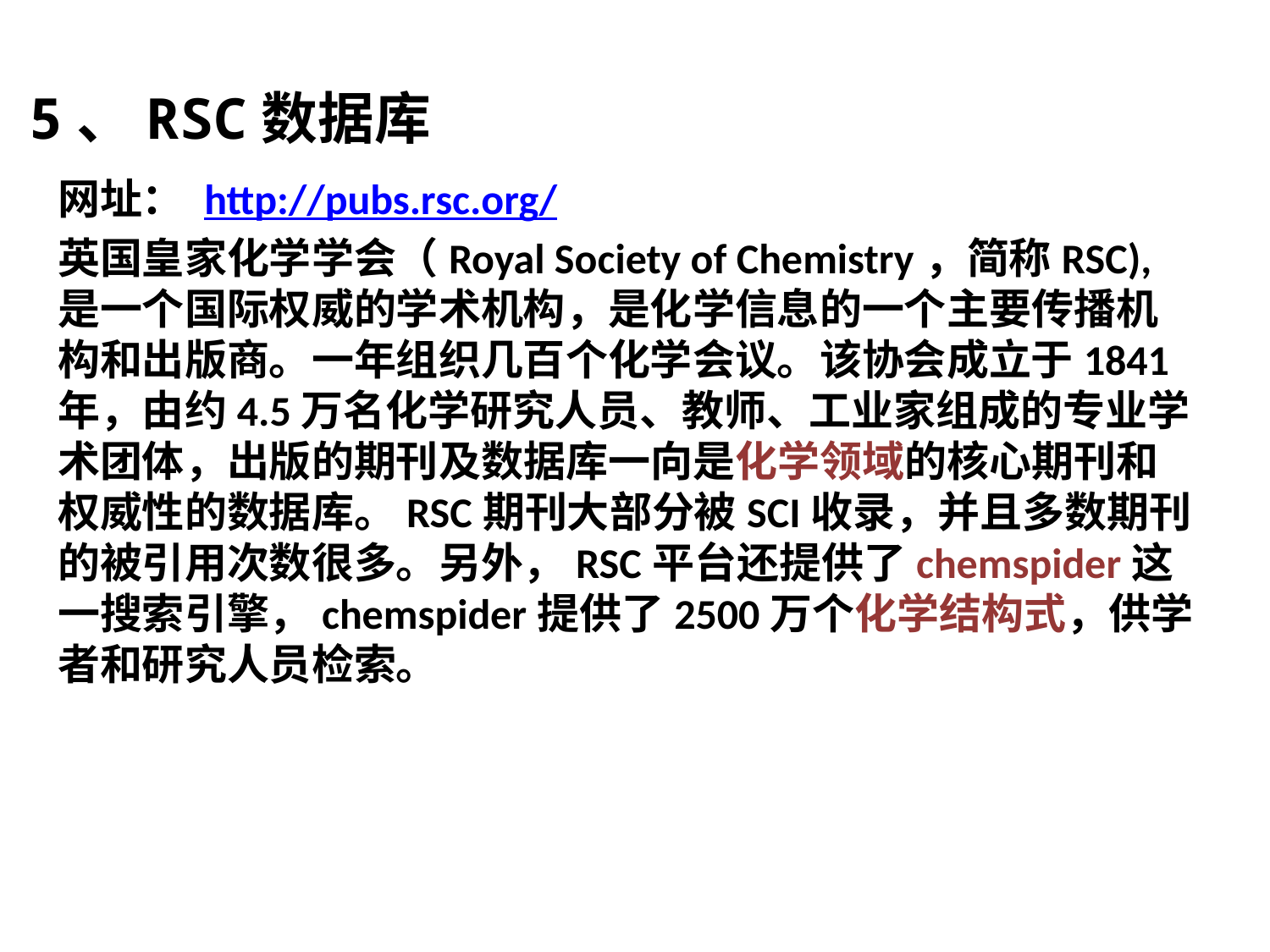

5、RSC数据库
网址： http://pubs.rsc.org/
英国皇家化学学会（Royal Society of Chemistry，简称RSC),是一个国际权威的学术机构，是化学信息的一个主要传播机构和出版商。一年组织几百个化学会议。该协会成立于1841年，由约4.5万名化学研究人员、教师、工业家组成的专业学术团体，出版的期刊及数据库一向是化学领域的核心期刊和权威性的数据库。RSC期刊大部分被SCI收录，并且多数期刊的被引用次数很多。另外，RSC平台还提供了chemspider这一搜索引擎，chemspider提供了2500万个化学结构式，供学者和研究人员检索。